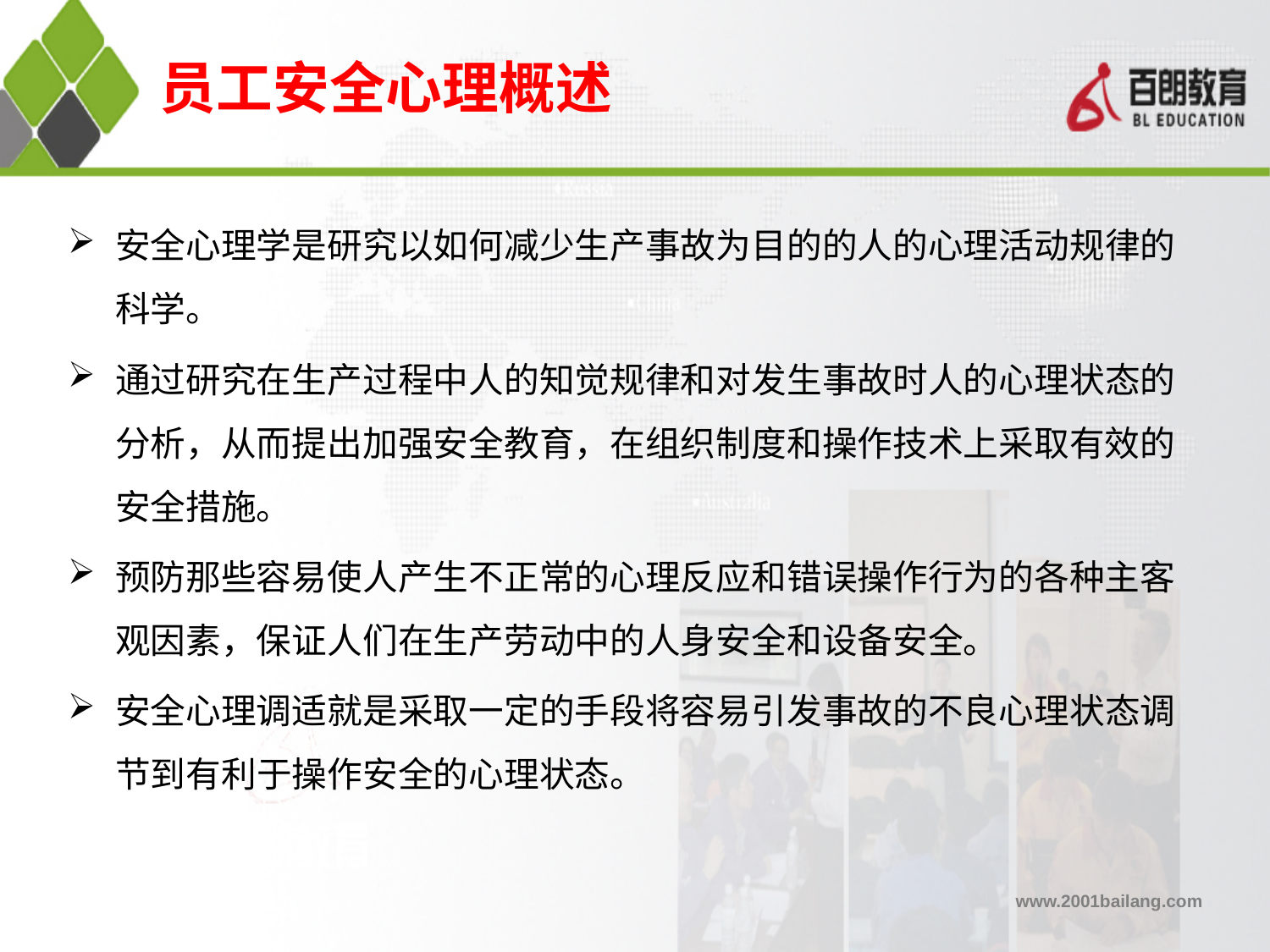

员工安全心理概述
安全心理学是研究以如何减少生产事故为目的的人的心理活动规律的科学。
通过研究在生产过程中人的知觉规律和对发生事故时人的心理状态的分析，从而提出加强安全教育，在组织制度和操作技术上采取有效的安全措施。
预防那些容易使人产生不正常的心理反应和错误操作行为的各种主客观因素，保证人们在生产劳动中的人身安全和设备安全。
安全心理调适就是采取一定的手段将容易引发事故的不良心理状态调节到有利于操作安全的心理状态。